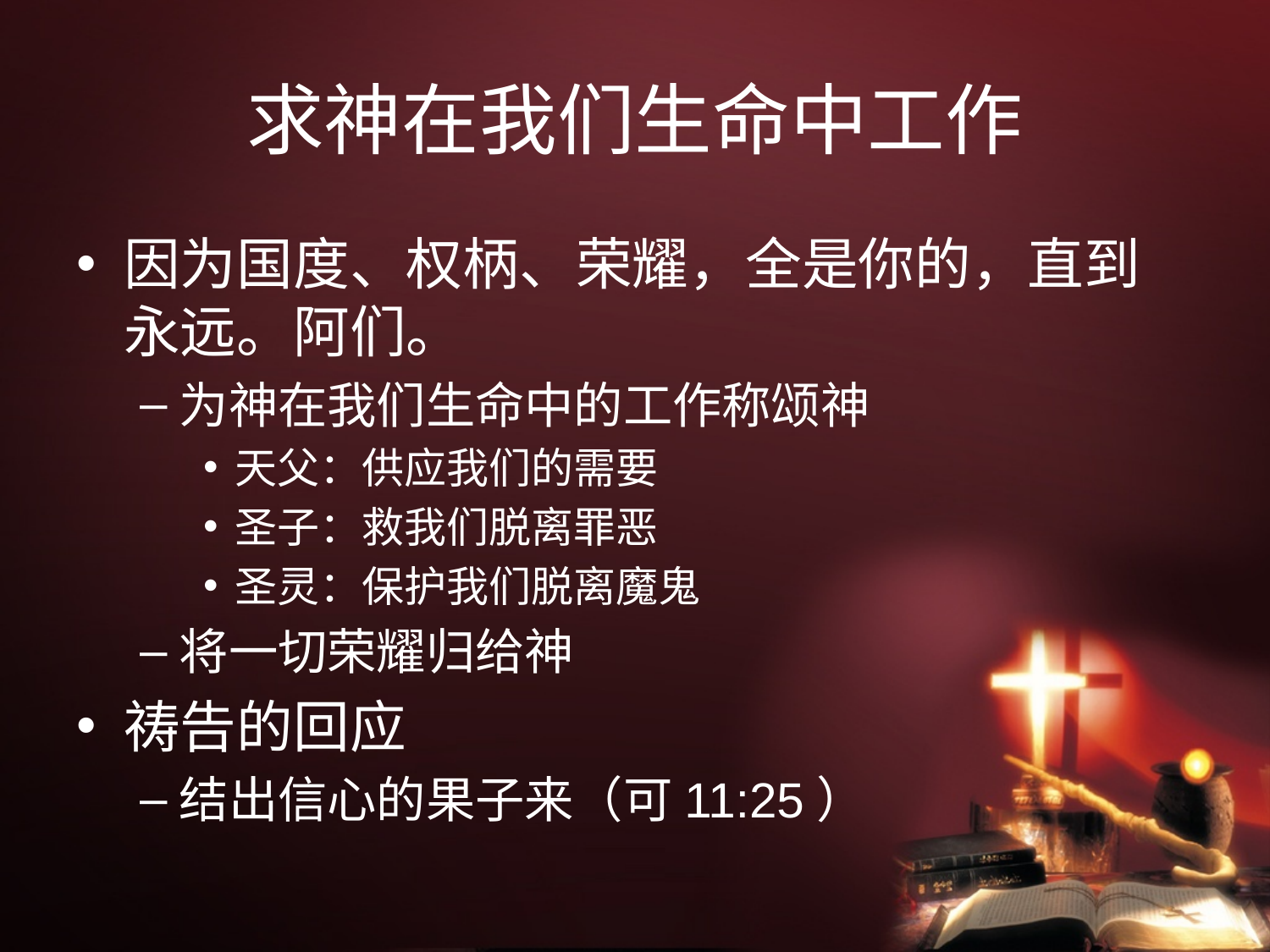

# 求神在我们生命中工作
因为国度、权柄、荣耀，全是你的，直到永远。阿们。
为神在我们生命中的工作称颂神
天父：供应我们的需要
圣子：救我们脱离罪恶
圣灵：保护我们脱离魔鬼
将一切荣耀归给神
祷告的回应
结出信心的果子来（可11:25）